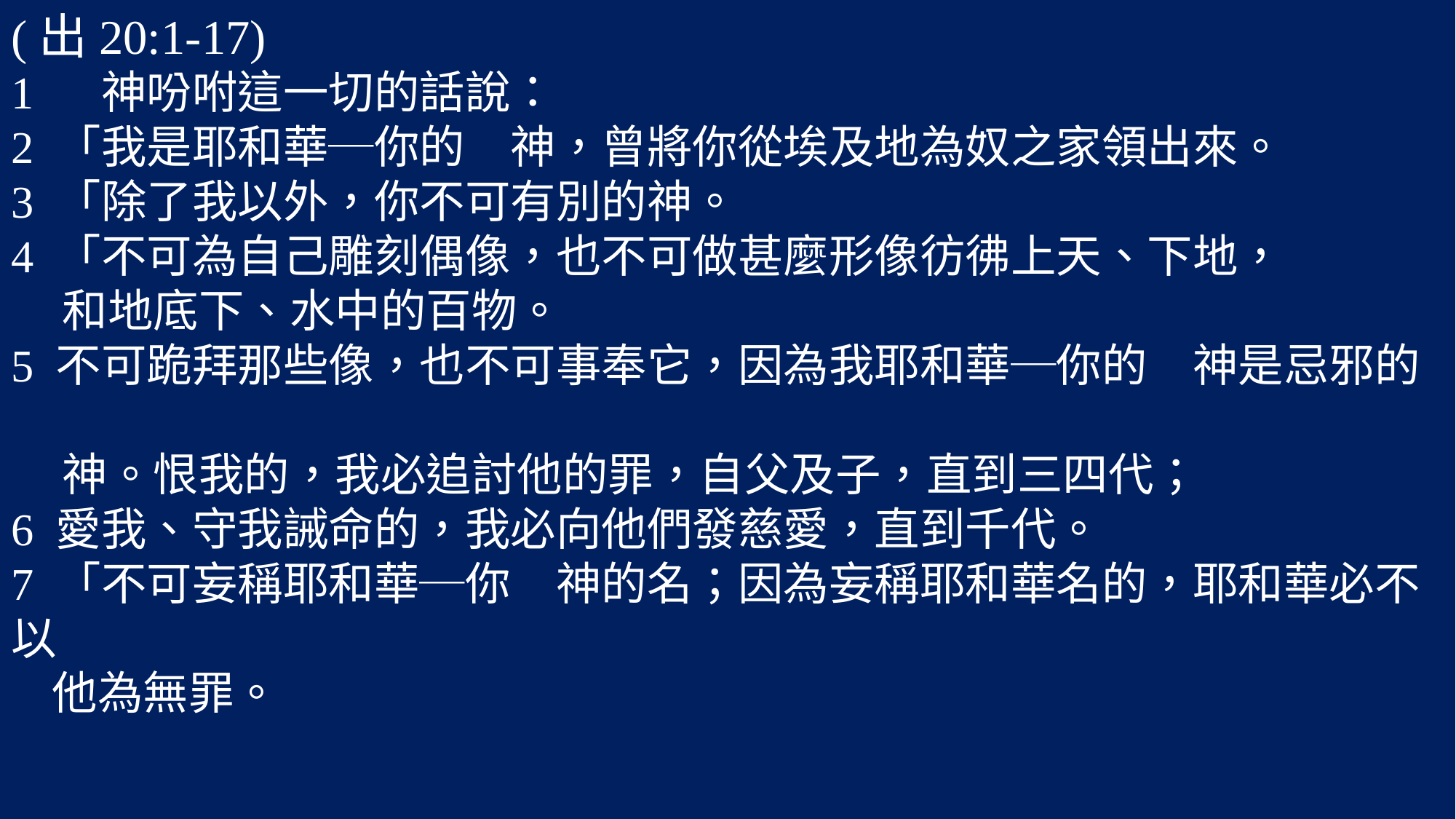

(出20:1-17)
1 　神吩咐這一切的話說：
2 「我是耶和華─你的　神，曾將你從埃及地為奴之家領出來。
3 「除了我以外，你不可有別的神。
4 「不可為自己雕刻偶像，也不可做甚麼形像彷彿上天、下地，
    和地底下、水中的百物。
5 不可跪拜那些像，也不可事奉它，因為我耶和華─你的　神是忌邪的
    神。恨我的，我必追討他的罪，自父及子，直到三四代；
6 愛我、守我誡命的，我必向他們發慈愛，直到千代。
7 「不可妄稱耶和華─你　神的名；因為妄稱耶和華名的，耶和華必不以
   他為無罪。